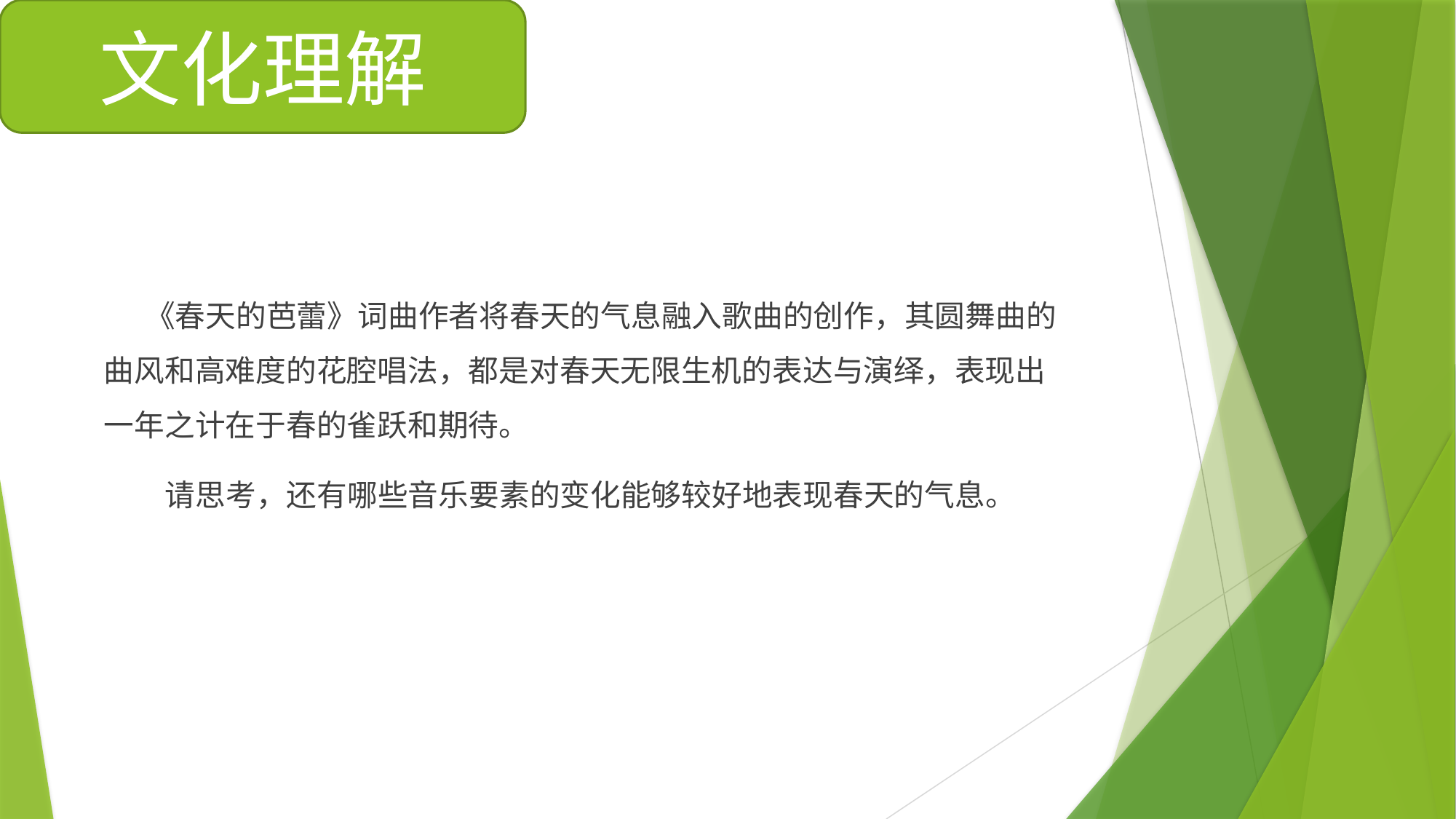

文化理解
     《春天的芭蕾》词曲作者将春天的气息融入歌曲的创作，其圆舞曲的曲风和高难度的花腔唱法，都是对春天无限生机的表达与演绎，表现出一年之计在于春的雀跃和期待。
        请思考，还有哪些音乐要素的变化能够较好地表现春天的气息。